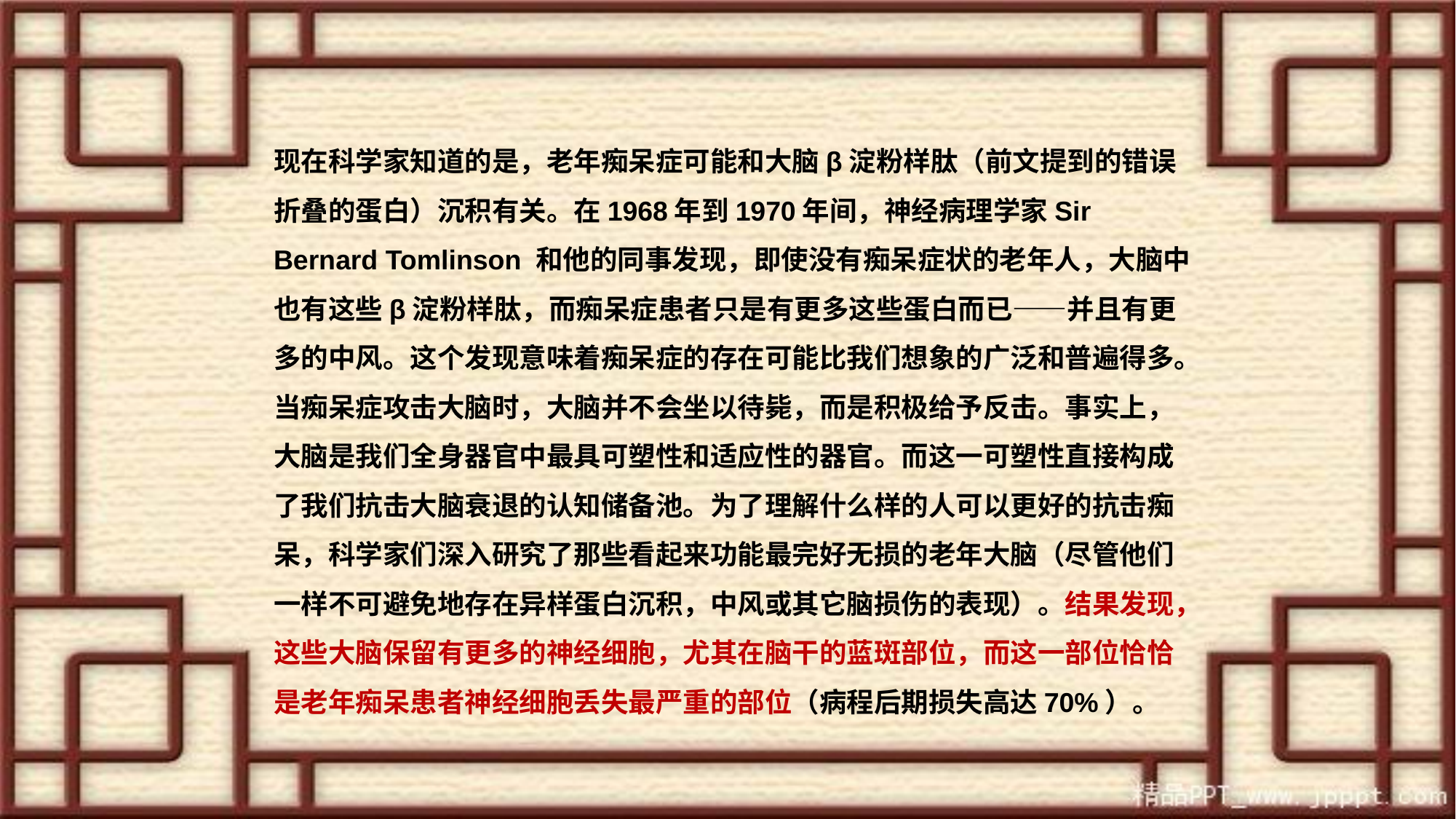

现在科学家知道的是，老年痴呆症可能和大脑β淀粉样肽（前文提到的错误折叠的蛋白）沉积有关。在1968年到1970年间，神经病理学家Sir Bernard Tomlinson 和他的同事发现，即使没有痴呆症状的老年人，大脑中也有这些β淀粉样肽，而痴呆症患者只是有更多这些蛋白而已——并且有更多的中风。这个发现意味着痴呆症的存在可能比我们想象的广泛和普遍得多。
当痴呆症攻击大脑时，大脑并不会坐以待毙，而是积极给予反击。事实上，大脑是我们全身器官中最具可塑性和适应性的器官。而这一可塑性直接构成了我们抗击大脑衰退的认知储备池。为了理解什么样的人可以更好的抗击痴呆，科学家们深入研究了那些看起来功能最完好无损的老年大脑（尽管他们一样不可避免地存在异样蛋白沉积，中风或其它脑损伤的表现）。结果发现，这些大脑保留有更多的神经细胞，尤其在脑干的蓝斑部位，而这一部位恰恰是老年痴呆患者神经细胞丢失最严重的部位（病程后期损失高达70%）。